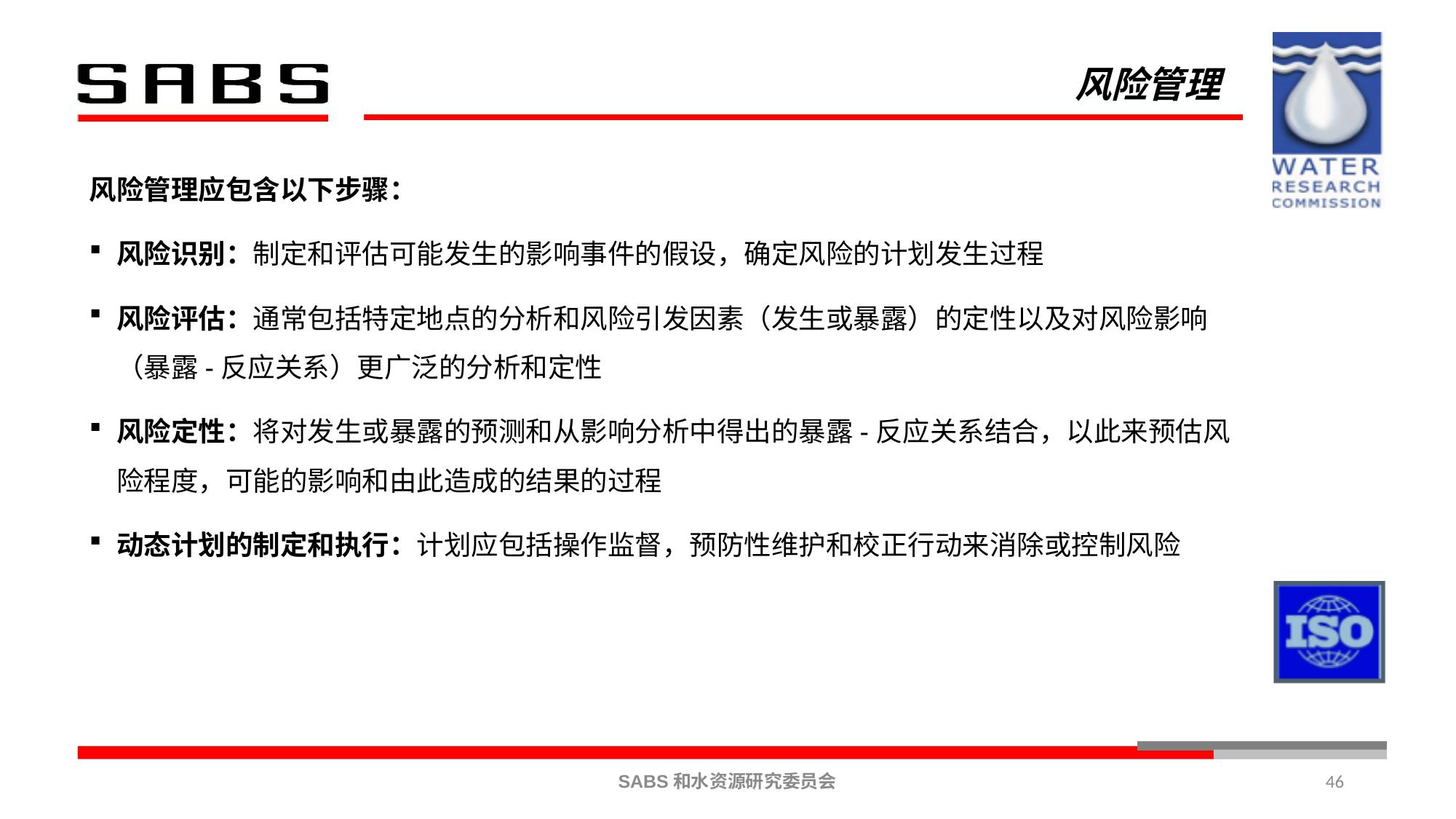

# 风险管理

风险管理应包含以下步骤：
风险识别：制定和评估可能发生的影响事件的假设，确定风险的计划发生过程
风险评估：通常包括特定地点的分析和风险引发因素（发生或暴露）的定性以及对风险影响（暴露-反应关系）更广泛的分析和定性
风险定性：将对发生或暴露的预测和从影响分析中得出的暴露-反应关系结合，以此来预估风险程度，可能的影响和由此造成的结果的过程
动态计划的制定和执行：计划应包括操作监督，预防性维护和校正行动来消除或控制风险

46